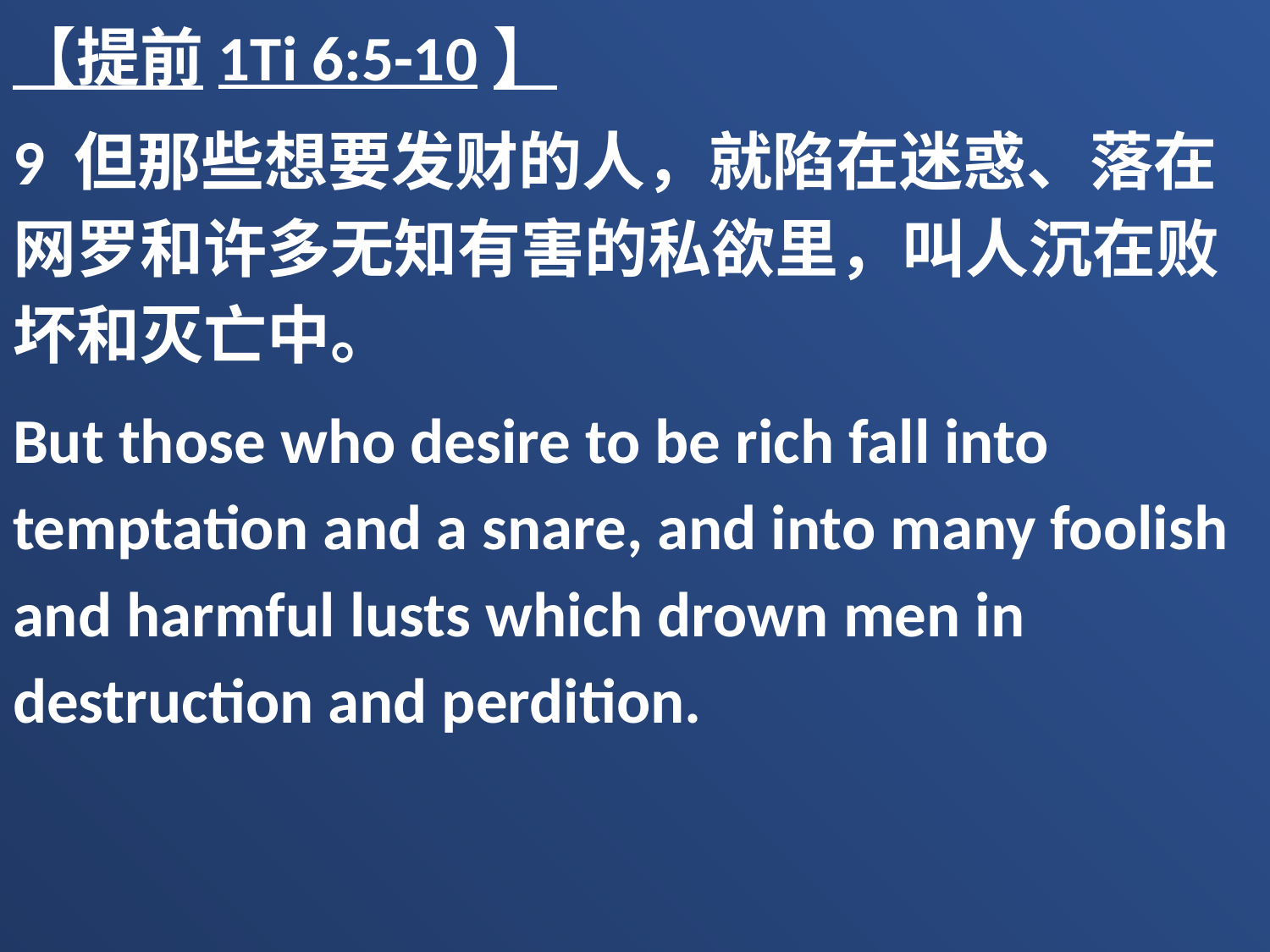

【提前1Ti 6:5-10】
9 但那些想要发财的人，就陷在迷惑、落在网罗和许多无知有害的私欲里，叫人沉在败坏和灭亡中。
But those who desire to be rich fall into temptation and a snare, and into many foolish and harmful lusts which drown men in destruction and perdition.